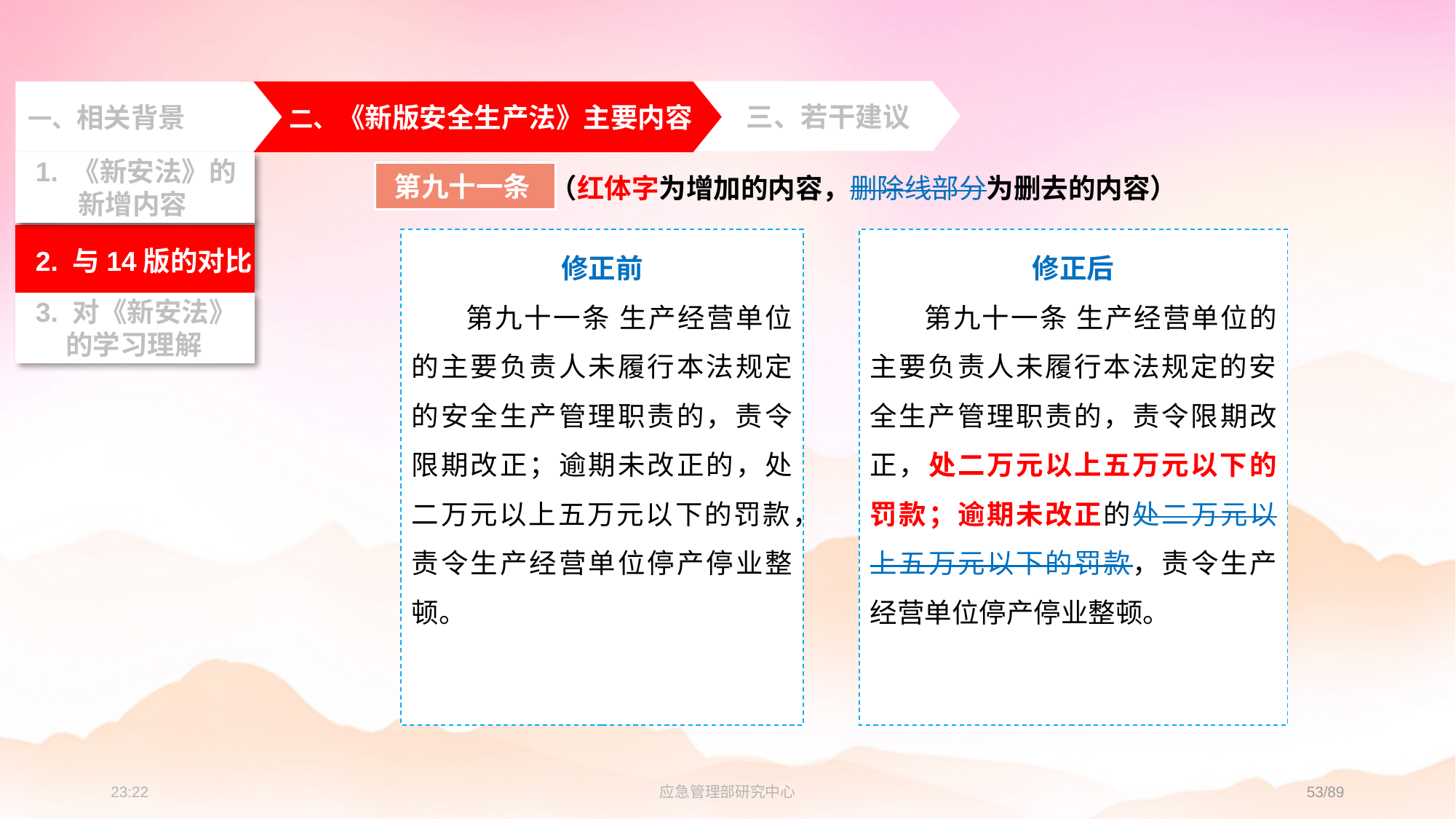

三、若干建议
一、相关背景
     二、《新版安全生产法》主要内容
 2. 与14版的对比
 3. 对《新安法》
     的学习理解
 1. 《新安法》的
       新增内容
第九十一条
（红体字为增加的内容，删除线部分为删去的内容）
修正前
第九十一条 生产经营单位的主要负责人未履行本法规定的安全生产管理职责的，责令限期改正；逾期未改正的，处二万元以上五万元以下的罚款，责令生产经营单位停产停业整顿。
修正后
第九十一条 生产经营单位的主要负责人未履行本法规定的安全生产管理职责的，责令限期改正，处二万元以上五万元以下的罚款；逾期未改正的处二万元以上五万元以下的罚款，责令生产经营单位停产停业整顿。
23:22
应急管理部研究中心
53/89